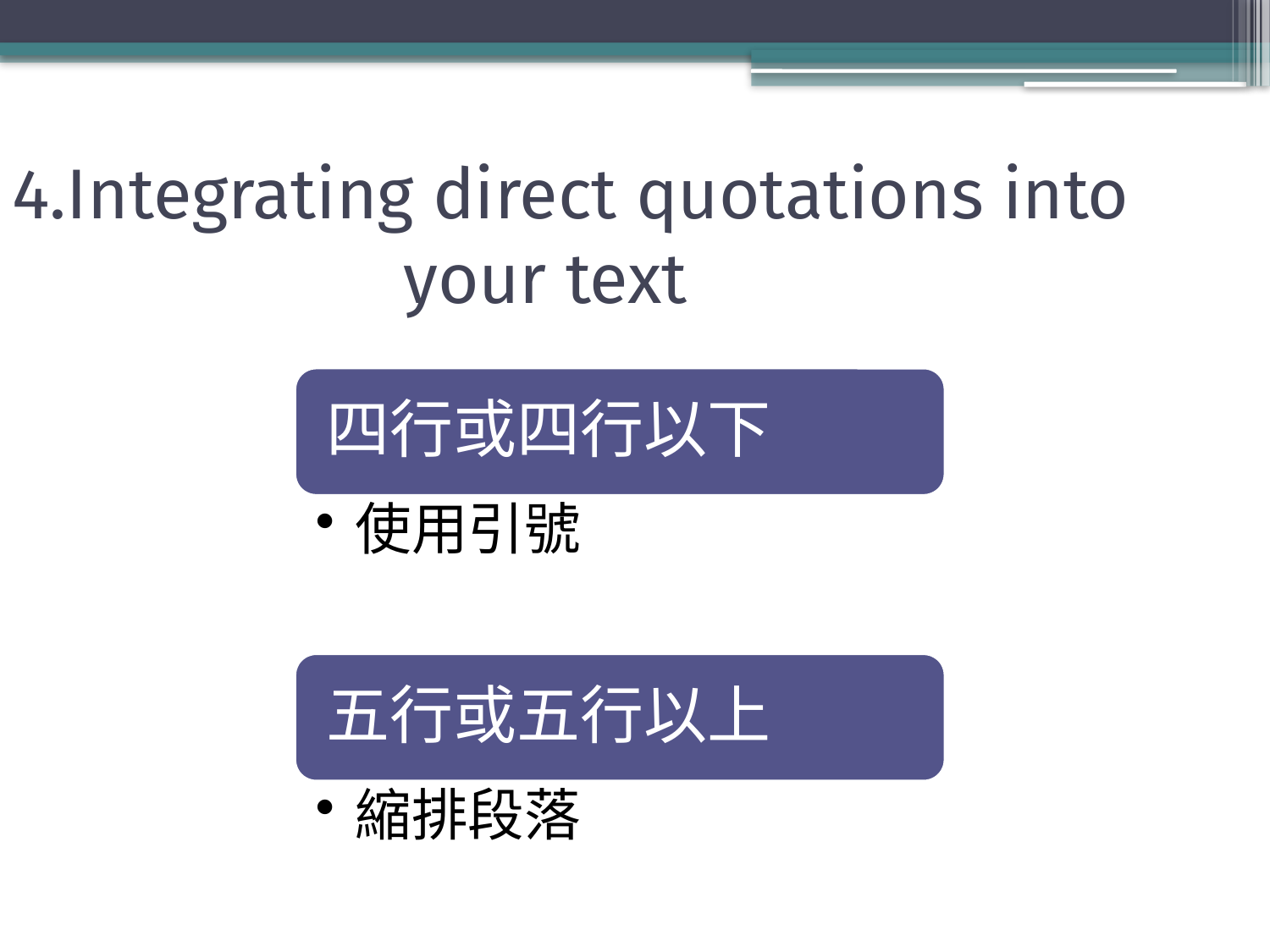

# 4.Integrating direct quotations into your text
四行或四行以下
使用引號

五行或五行以上
縮排段落